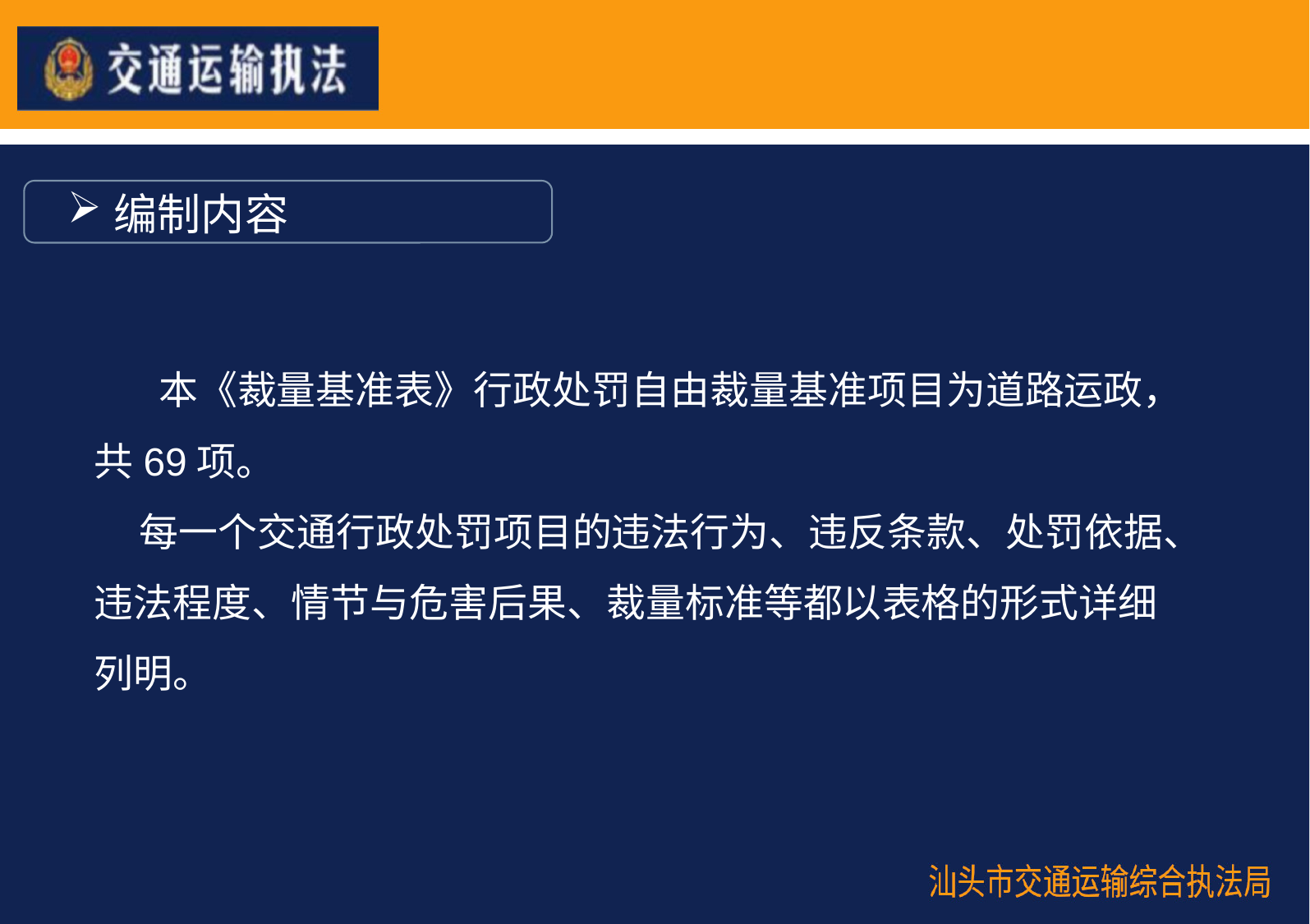

编制内容
       本《裁量基准表》行政处罚自由裁量基准项目为道路运政，共69项。
    每一个交通行政处罚项目的违法行为、违反条款、处罚依据、违法程度、情节与危害后果、裁量标准等都以表格的形式详细列明。